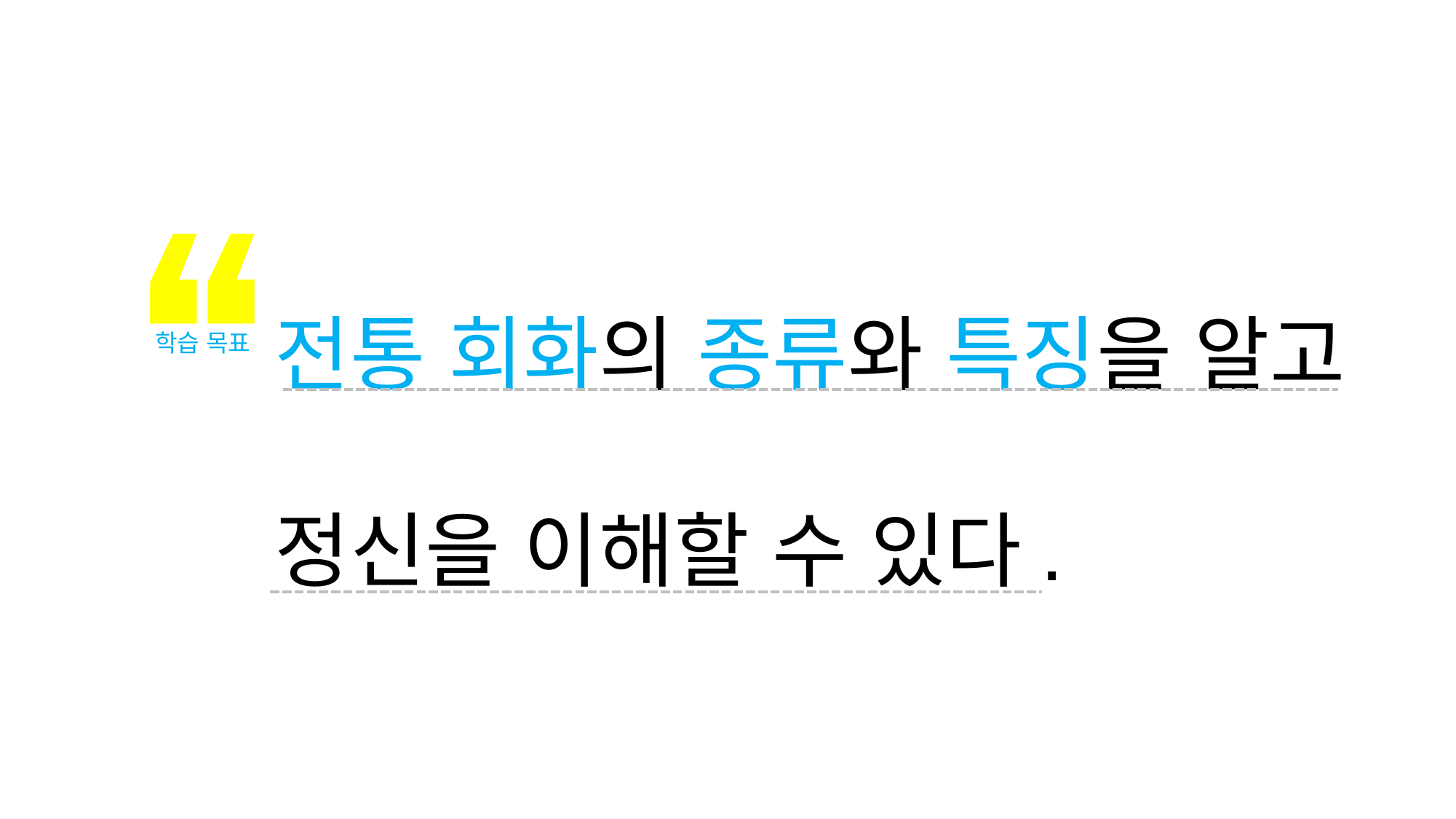

“
전통 회화의 종류와 특징을 알고
정신을 이해할 수 있다.
학습 목표